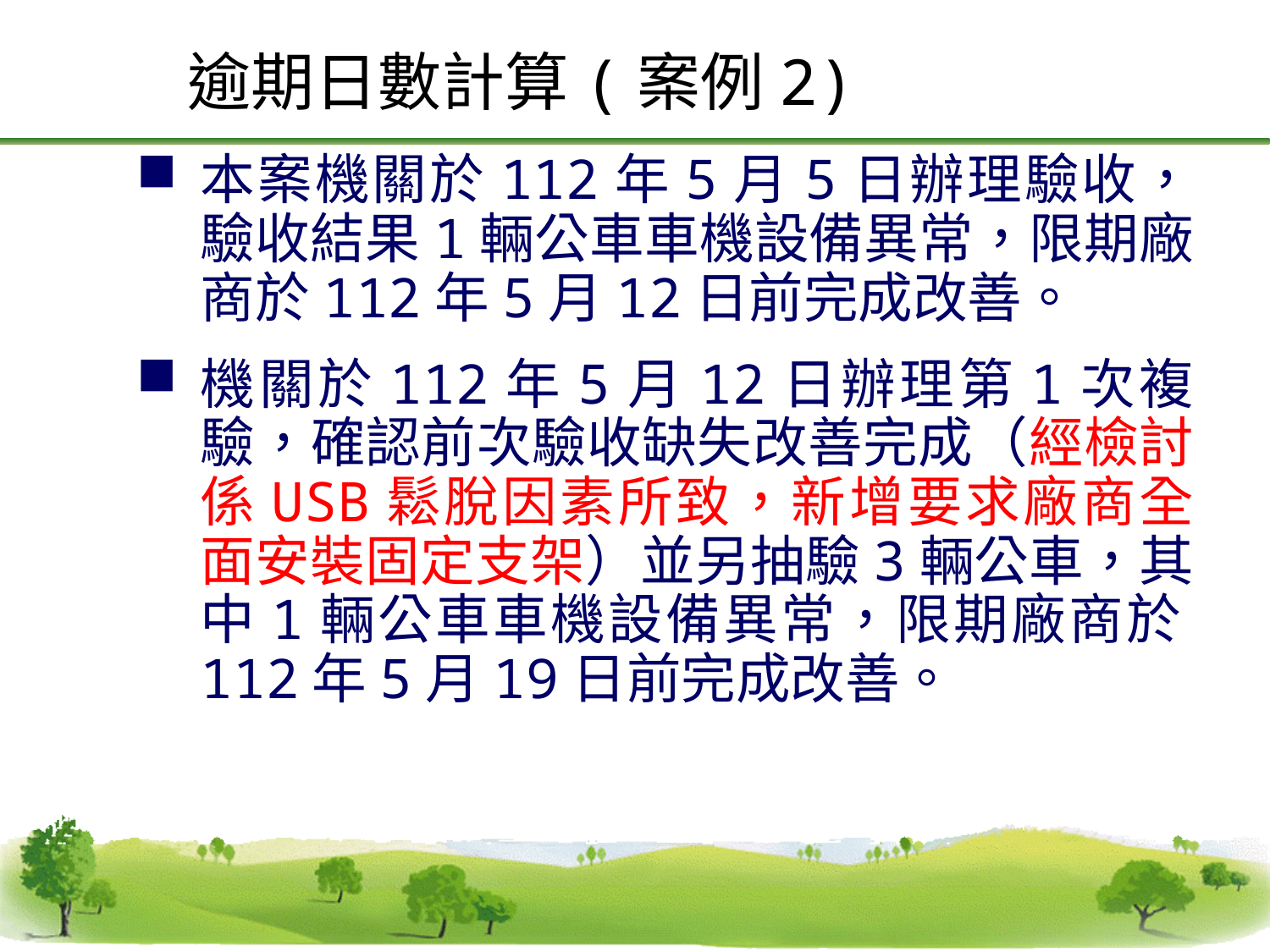

逾期日數計算(案例2)
本案機關於112年5月5日辦理驗收，驗收結果1輛公車車機設備異常，限期廠商於112年5月12日前完成改善。
機關於112年5月12日辦理第1次複驗，確認前次驗收缺失改善完成（經檢討係USB鬆脫因素所致，新增要求廠商全面安裝固定支架）並另抽驗3輛公車，其中1輛公車車機設備異常，限期廠商於112年5月19日前完成改善。